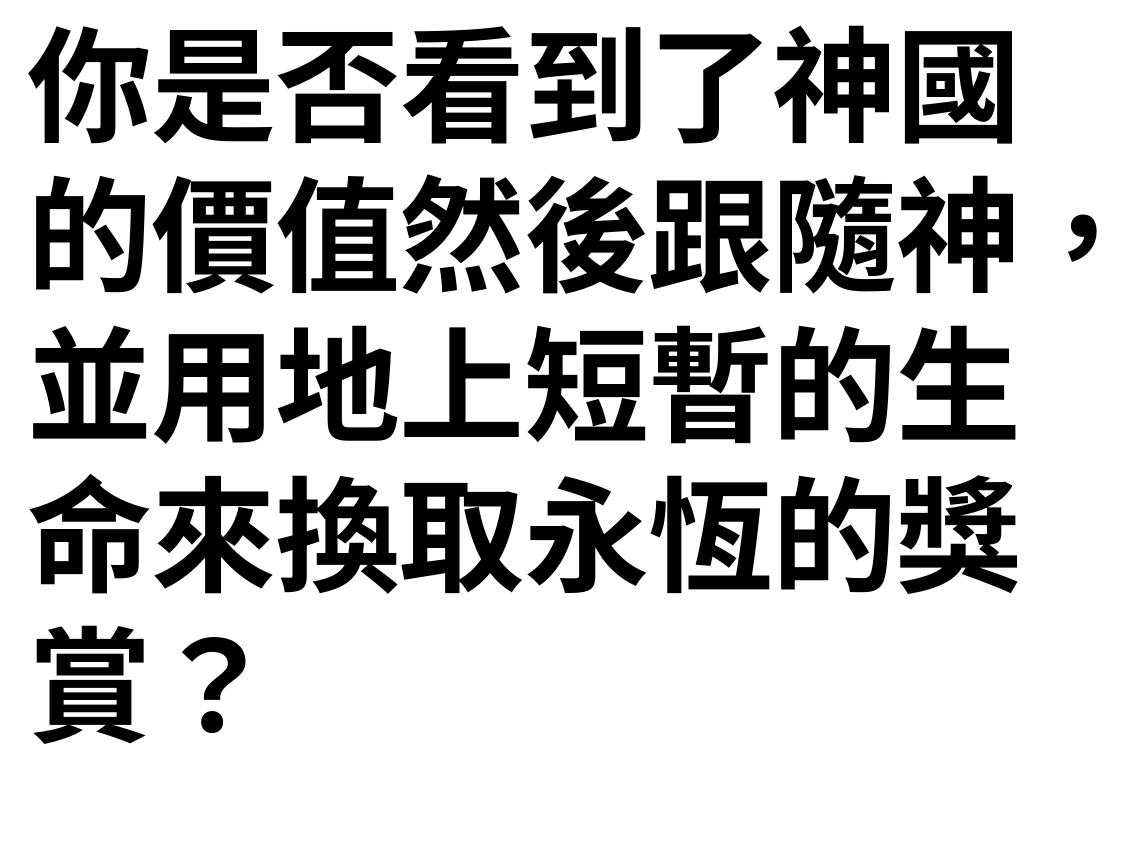

你是否看到了神國的價值然後跟隨神，並用地上短暫的生命來換取永恆的獎賞？